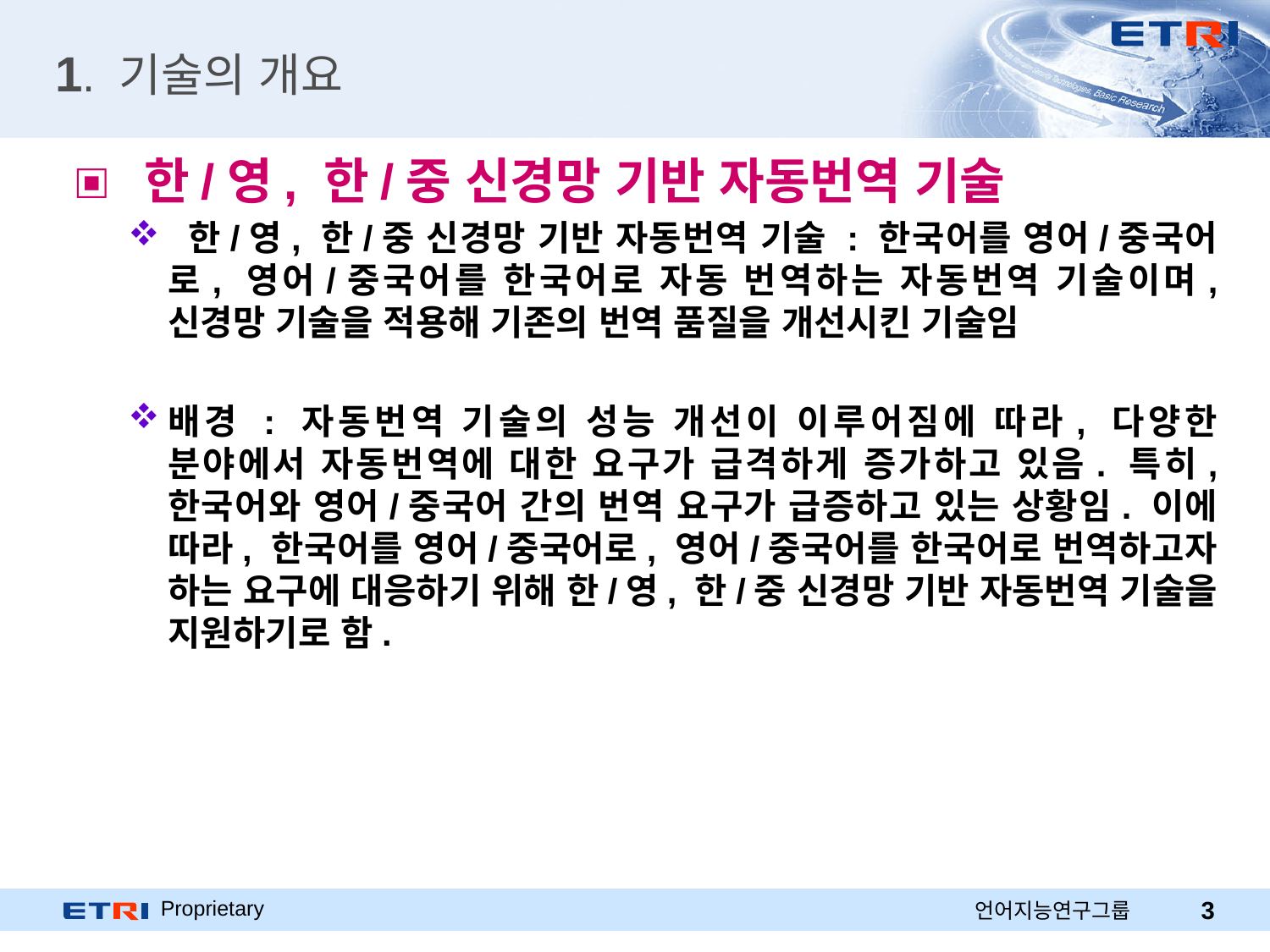

# 1. 기술의 개요
 한/영, 한/중 신경망 기반 자동번역 기술
 한/영, 한/중 신경망 기반 자동번역 기술 : 한국어를 영어/중국어로, 영어/중국어를 한국어로 자동 번역하는 자동번역 기술이며, 신경망 기술을 적용해 기존의 번역 품질을 개선시킨 기술임

배경 : 자동번역 기술의 성능 개선이 이루어짐에 따라, 다양한 분야에서 자동번역에 대한 요구가 급격하게 증가하고 있음. 특히, 한국어와 영어/중국어 간의 번역 요구가 급증하고 있는 상황임. 이에 따라, 한국어를 영어/중국어로, 영어/중국어를 한국어로 번역하고자 하는 요구에 대응하기 위해 한/영, 한/중 신경망 기반 자동번역 기술을 지원하기로 함.

3
언어지능연구그룹